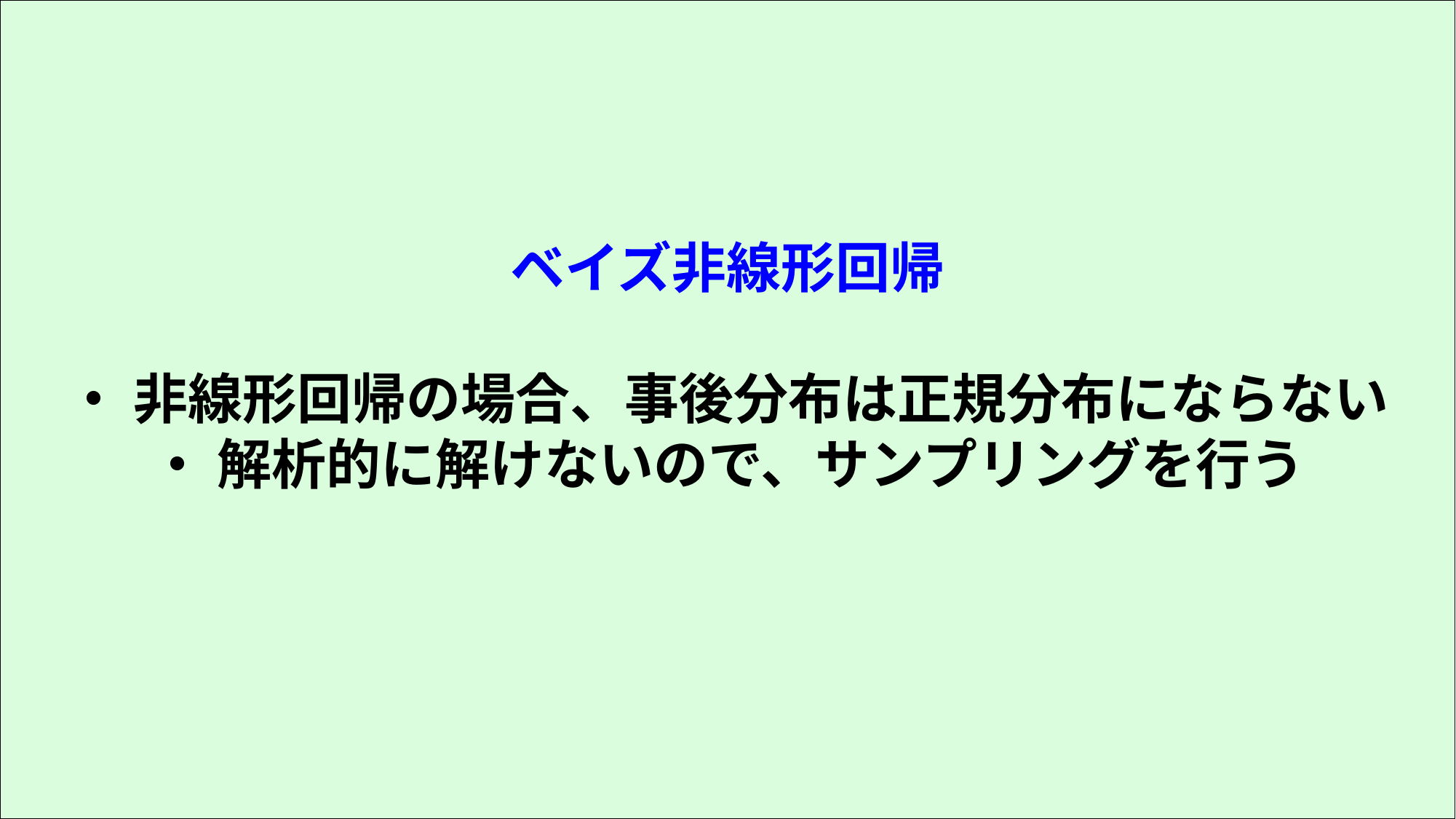

# ベイズ非線形回帰 ・ 非線形回帰の場合、事後分布は正規分布にならない ・ 解析的に解けないので、サンプリングを行う